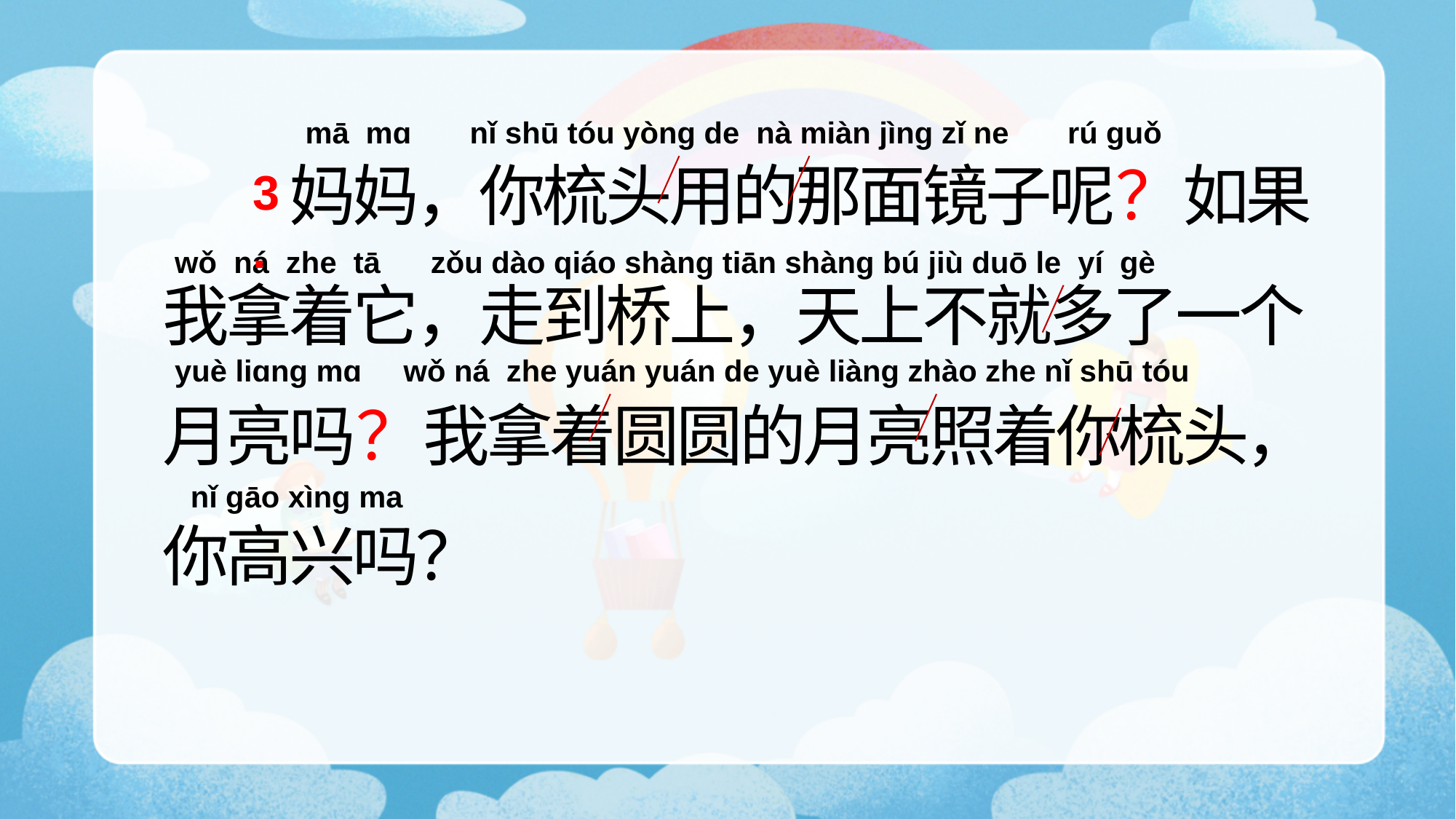

妈妈，你梳头用的那面镜子呢？如果我拿着它，走到桥上，天上不就多了一个月亮吗？我拿着圆圆的月亮照着你梳头，你高兴吗？
mā  mɑ       nǐ shū tóu yònɡ de  nà miàn jìnɡ zǐ ne       rú ɡuǒ
3.
wǒ  ná  zhe  tā      zǒu dào qiáo shànɡ tiān shànɡ bú jiù duō le  yí  ɡè
yuè liɑnɡ mɑ     wǒ ná  zhe yuán yuán de yuè liànɡ zhào zhe nǐ shū tóu
nǐ ɡāo xìnɡ ma